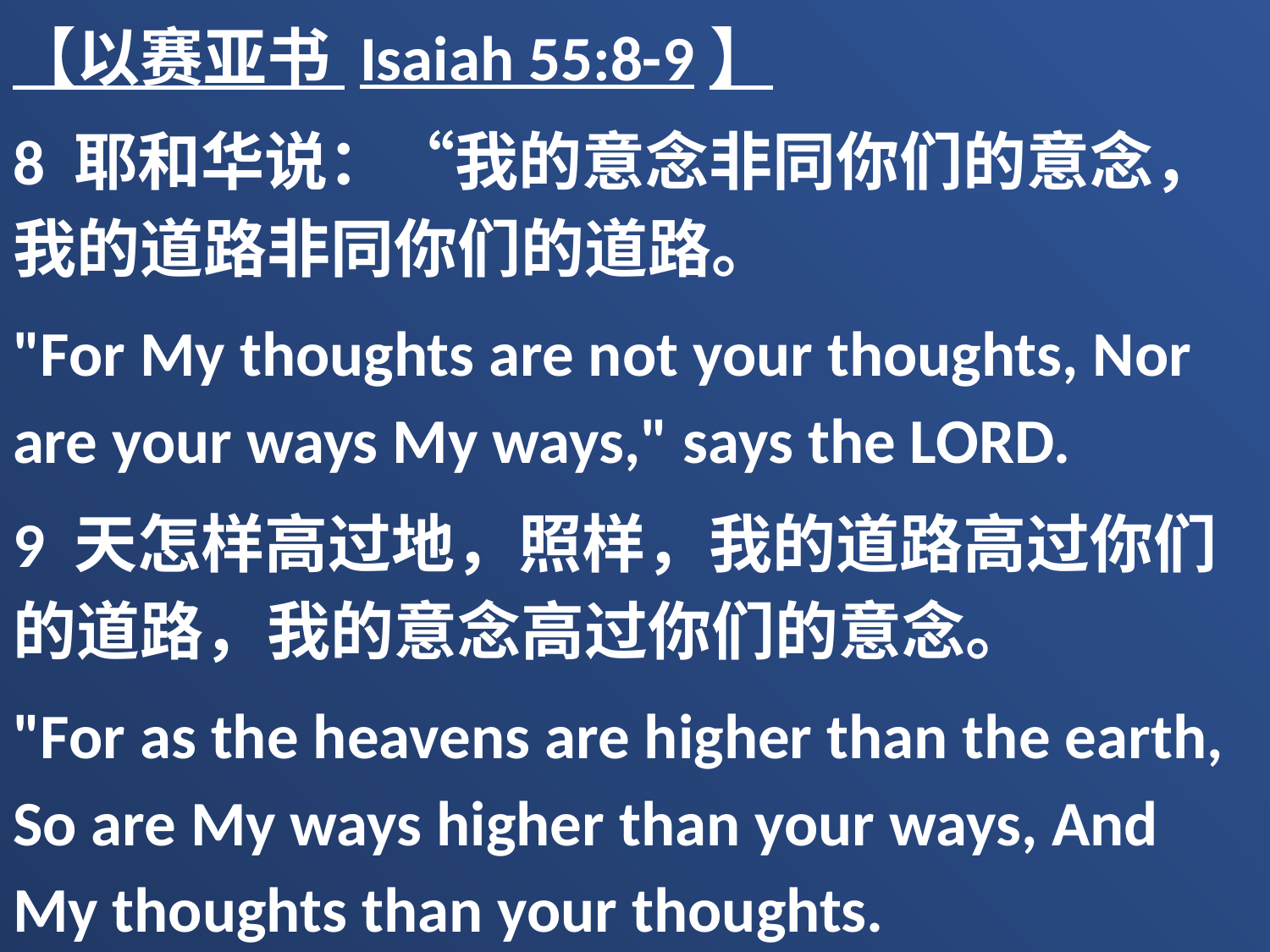

【以赛亚书 Isaiah 55:8-9】
8 耶和华说：“我的意念非同你们的意念，我的道路非同你们的道路。
"For My thoughts are not your thoughts, Nor are your ways My ways," says the LORD.
9 天怎样高过地，照样，我的道路高过你们的道路，我的意念高过你们的意念。
"For as the heavens are higher than the earth, So are My ways higher than your ways, And My thoughts than your thoughts.